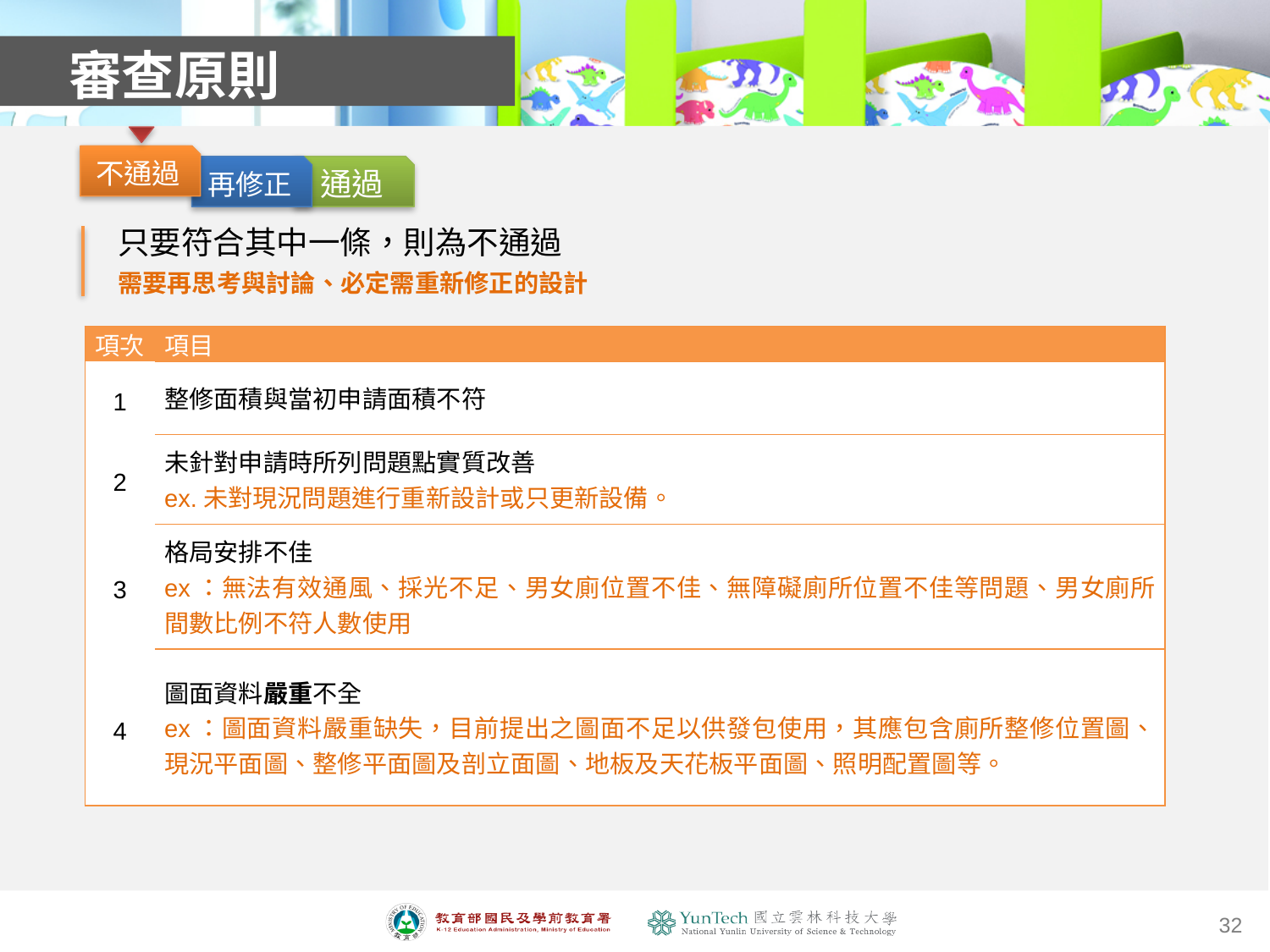

審查原則

不通過
再修正
通過
只要符合其中一條，則為不通過
需要再思考與討論、必定需重新修正的設計
| 項次 | 項目 |
| --- | --- |
| 1 | 整修面積與當初申請面積不符 |
| 2 | 未針對申請時所列問題點實質改善 ex.未對現況問題進行重新設計或只更新設備。 |
| 3 | 格局安排不佳 ex：無法有效通風、採光不足、男女廁位置不佳、無障礙廁所位置不佳等問題、男女廁所間數比例不符人數使用 |
| 4 | 圖面資料嚴重不全 ex：圖面資料嚴重缺失，目前提出之圖面不足以供發包使用，其應包含廁所整修位置圖、現況平面圖、整修平面圖及剖立面圖、地板及天花板平面圖、照明配置圖等。 |